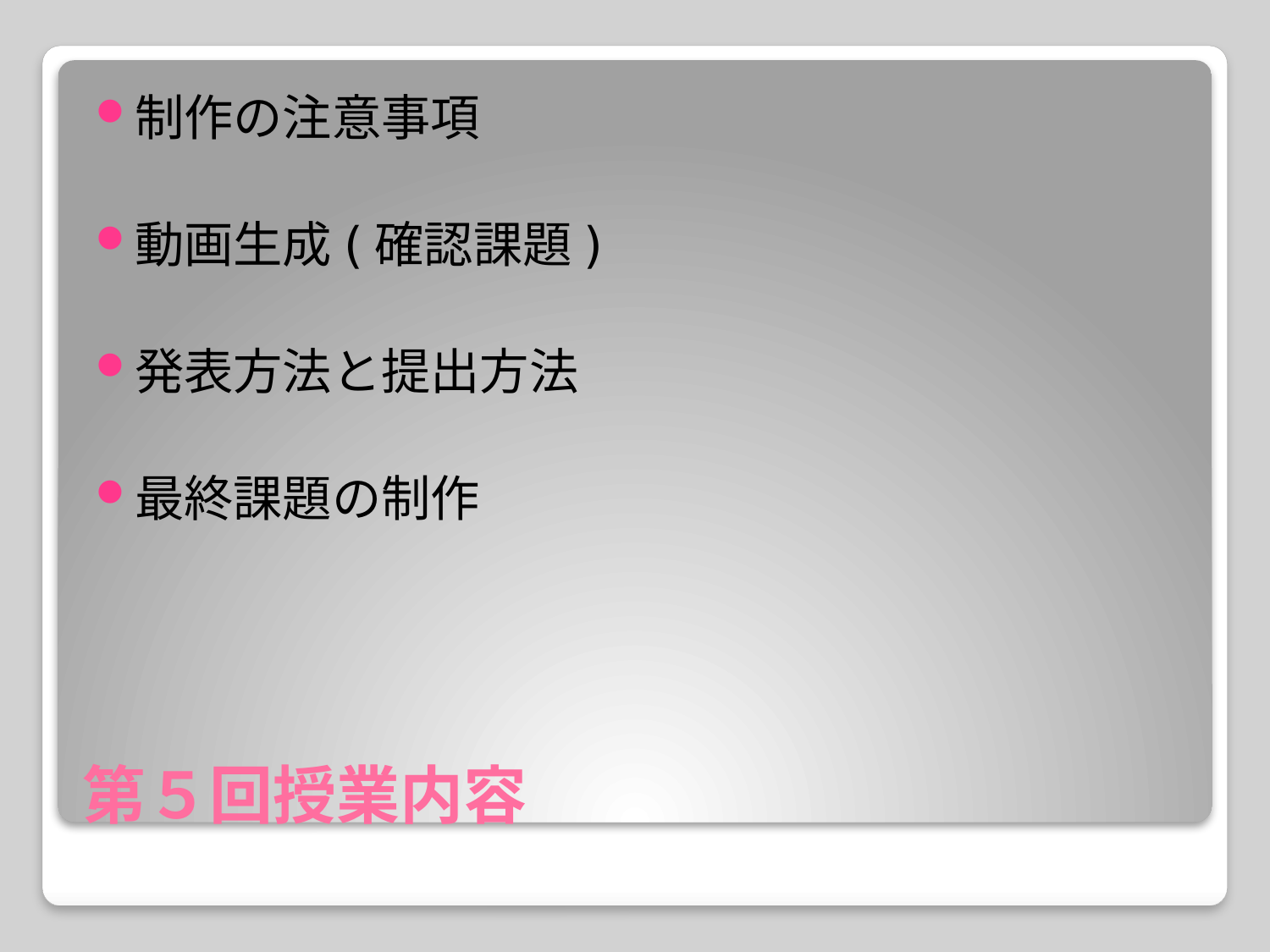

制作の注意事項

動画生成(確認課題)

発表方法と提出方法

最終課題の制作
# 第５回授業内容